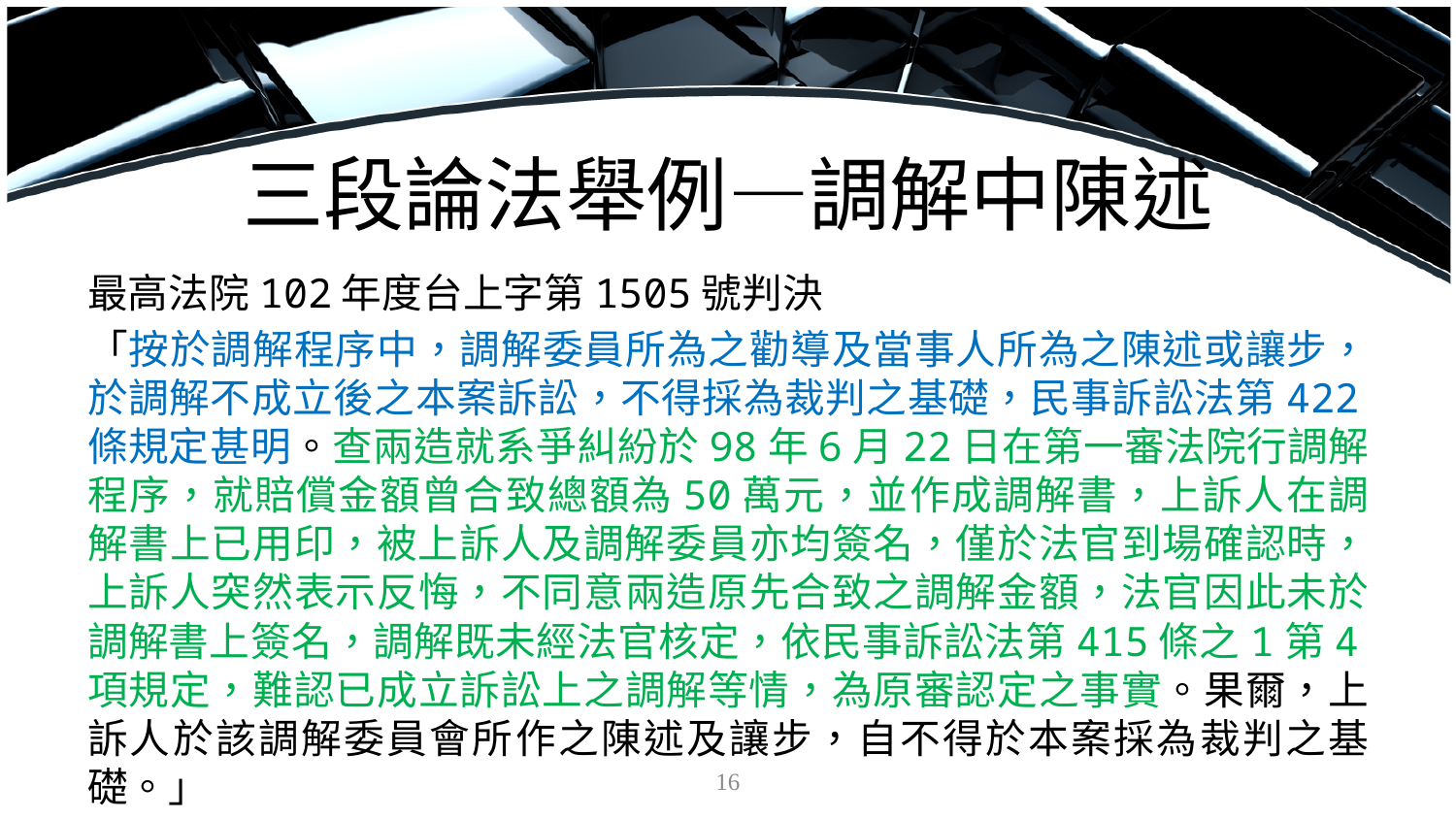

# 三段論法舉例—調解中陳述
最高法院102年度台上字第1505號判決
「按於調解程序中，調解委員所為之勸導及當事人所為之陳述或讓步，於調解不成立後之本案訴訟，不得採為裁判之基礎，民事訴訟法第422條規定甚明。查兩造就系爭糾紛於98年6月22日在第一審法院行調解程序，就賠償金額曾合致總額為50萬元，並作成調解書，上訴人在調解書上已用印，被上訴人及調解委員亦均簽名，僅於法官到場確認時，上訴人突然表示反悔，不同意兩造原先合致之調解金額，法官因此未於調解書上簽名，調解既未經法官核定，依民事訴訟法第415條之1第4項規定，難認已成立訴訟上之調解等情，為原審認定之事實。果爾，上訴人於該調解委員會所作之陳述及讓步，自不得於本案採為裁判之基礎。」
16